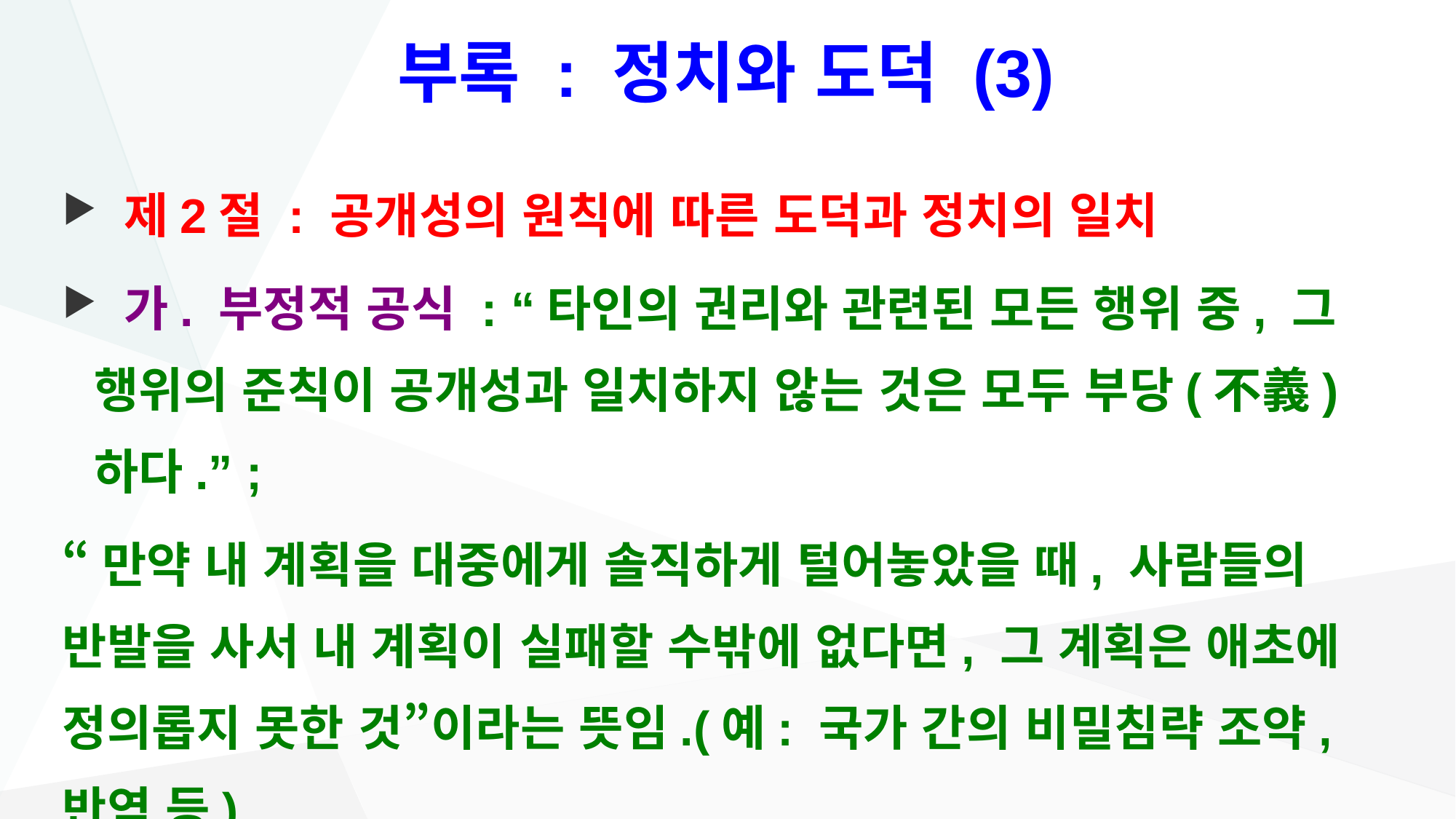

# 부록 : 정치와 도덕 (3)
 제2절 : 공개성의 원칙에 따른 도덕과 정치의 일치
 가. 부정적 공식 : “타인의 권리와 관련된 모든 행위 중, 그 행위의 준칙이 공개성과 일치하지 않는 것은 모두 부당(不義)하다.” ;
“만약 내 계획을 대중에게 솔직하게 털어놓았을 때, 사람들의 반발을 사서 내 계획이 실패할 수밖에 없다면, 그 계획은 애초에 정의롭지 못한 것”이라는 뜻임.(예: 국가 간의 비밀침략 조약, 반역 등)